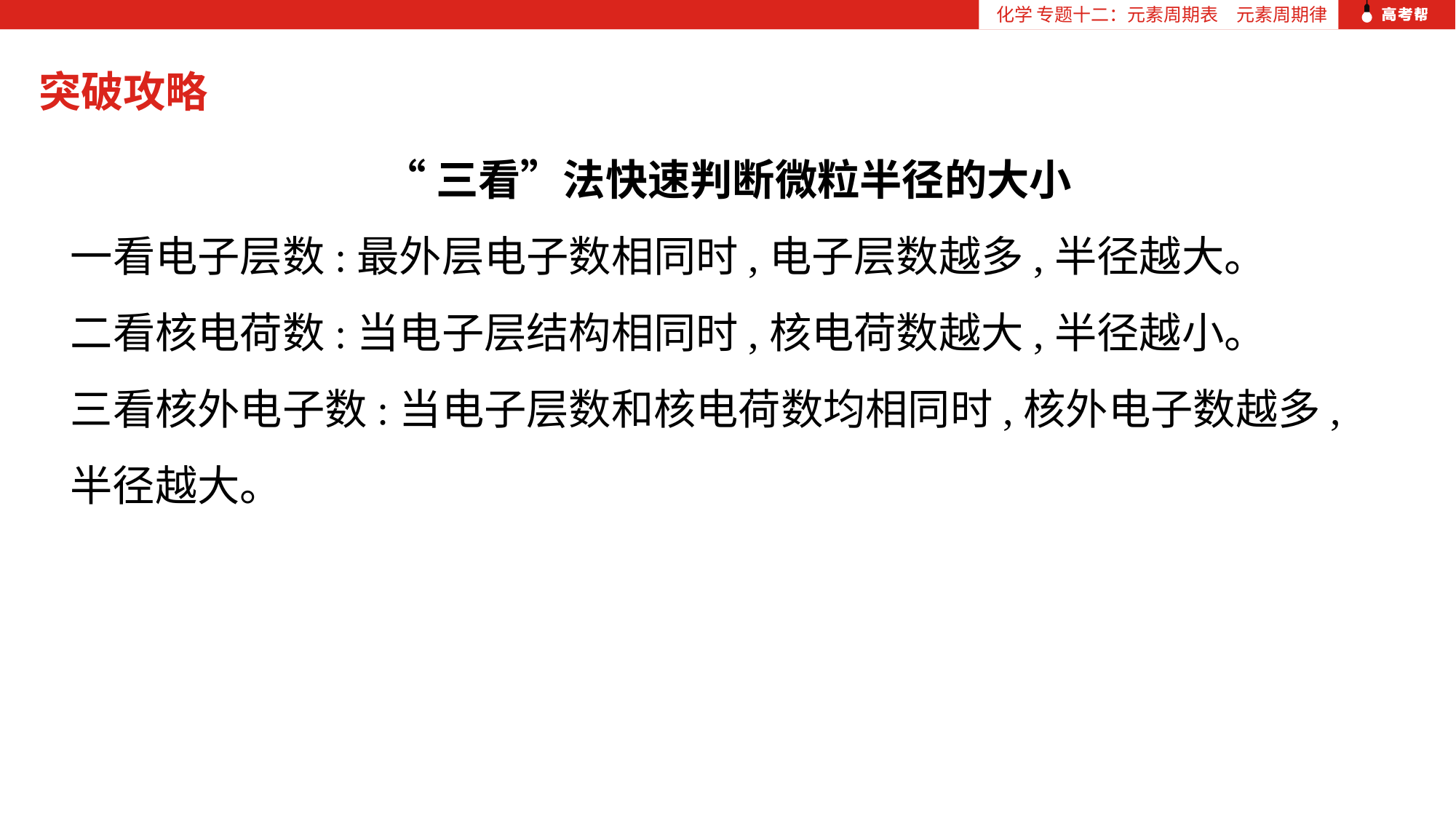

化学 专题十二：元素周期表　元素周期律

突破攻略
“三看”法快速判断微粒半径的大小
一看电子层数:最外层电子数相同时,电子层数越多,半径越大。
二看核电荷数:当电子层结构相同时,核电荷数越大,半径越小。
三看核外电子数:当电子层数和核电荷数均相同时,核外电子数越多,半径越大。